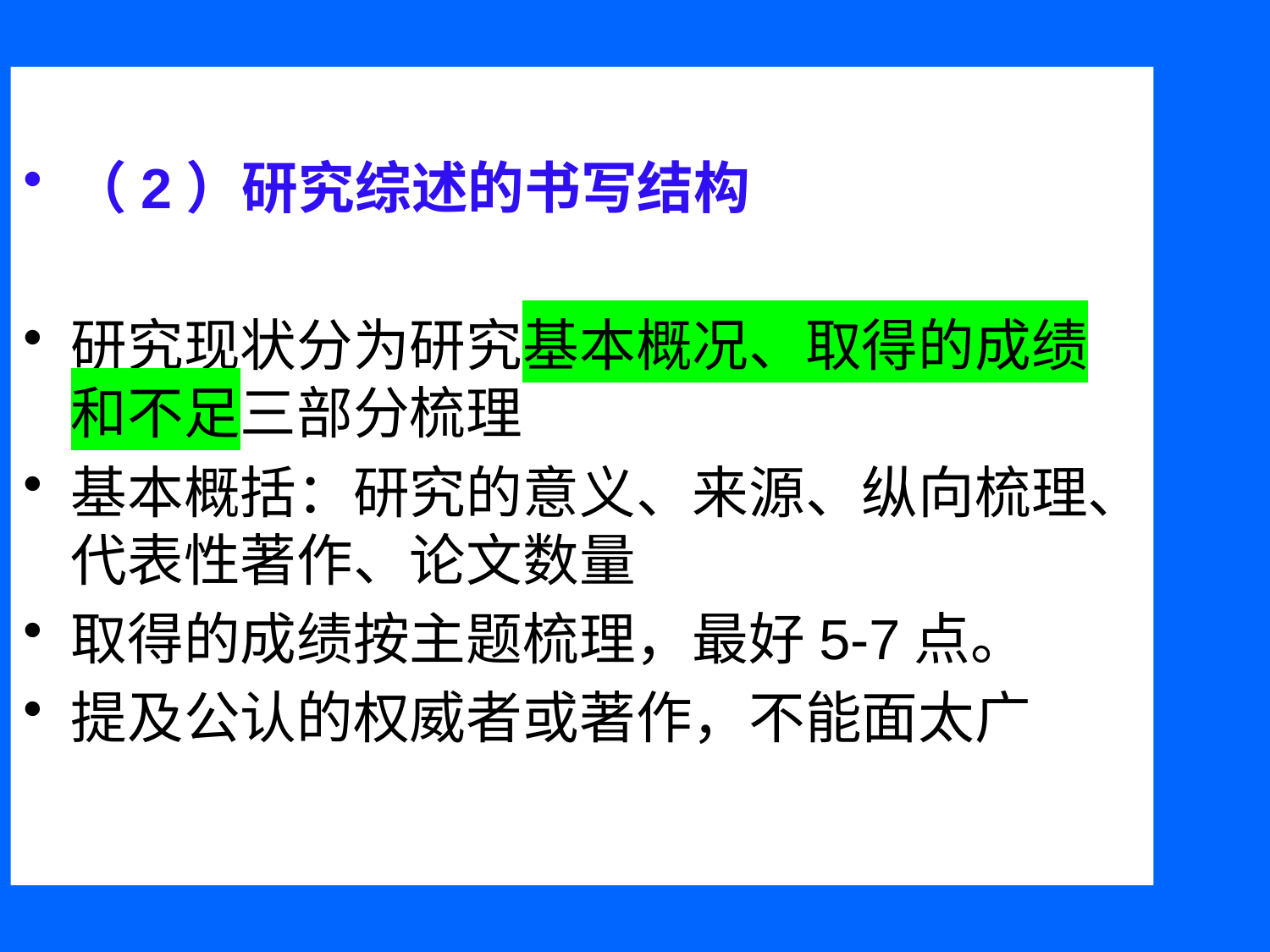

（2）研究综述的书写结构

研究现状分为研究基本概况、取得的成绩和不足三部分梳理
基本概括：研究的意义、来源、纵向梳理、代表性著作、论文数量
取得的成绩按主题梳理，最好5-7点。
提及公认的权威者或著作，不能面太广
 将以往研究中的不足、实践中存在的问题、